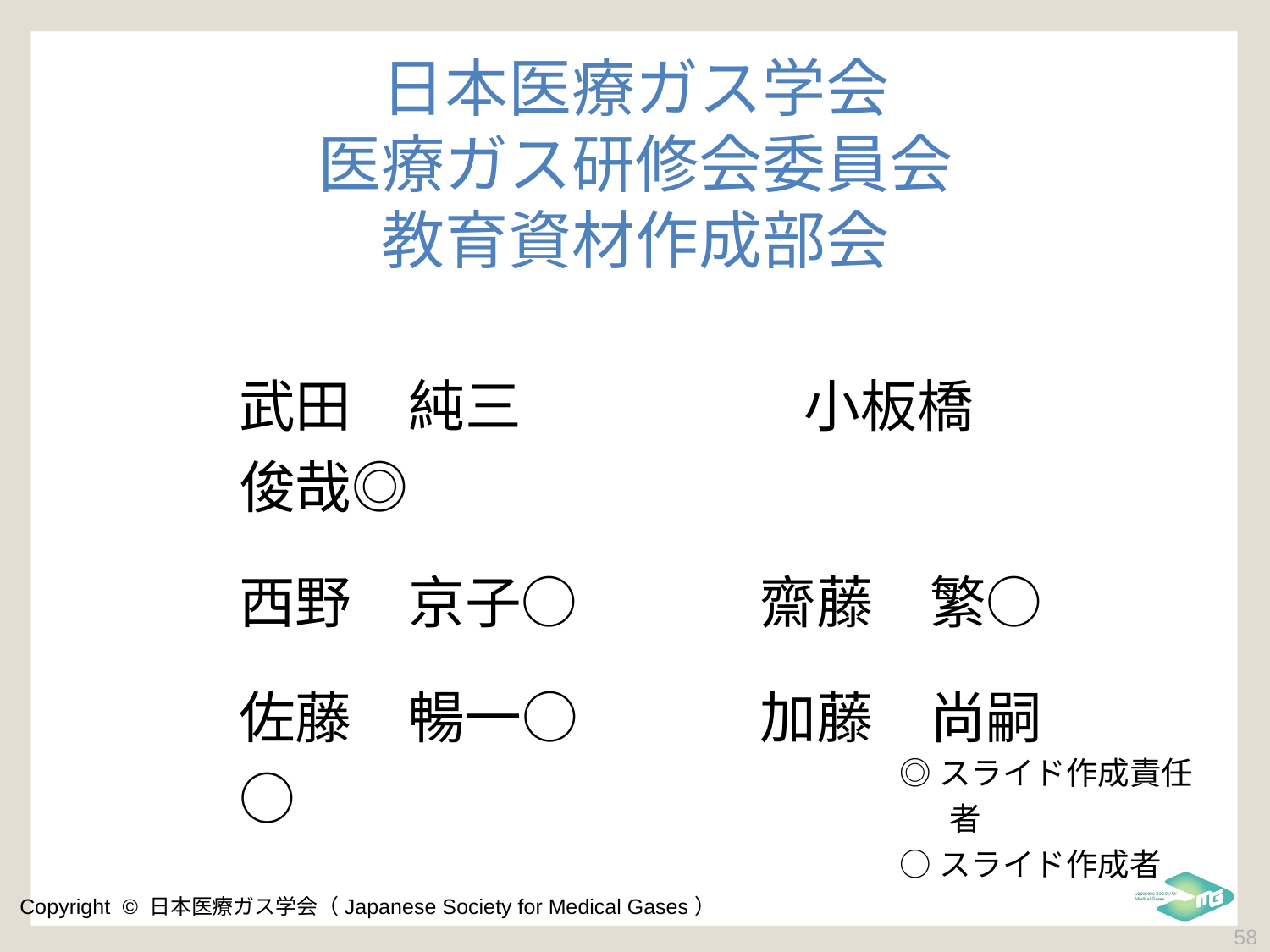

日本医療ガス学会
医療ガス研修会委員会
教育資材作成部会
武田　純三　　　　　小板橋　俊哉◎
西野　京子○　　　 齋藤　繁○
佐藤　暢一○　　　 加藤　尚嗣○
◎スライド作成責任者
○スライド作成者
 58